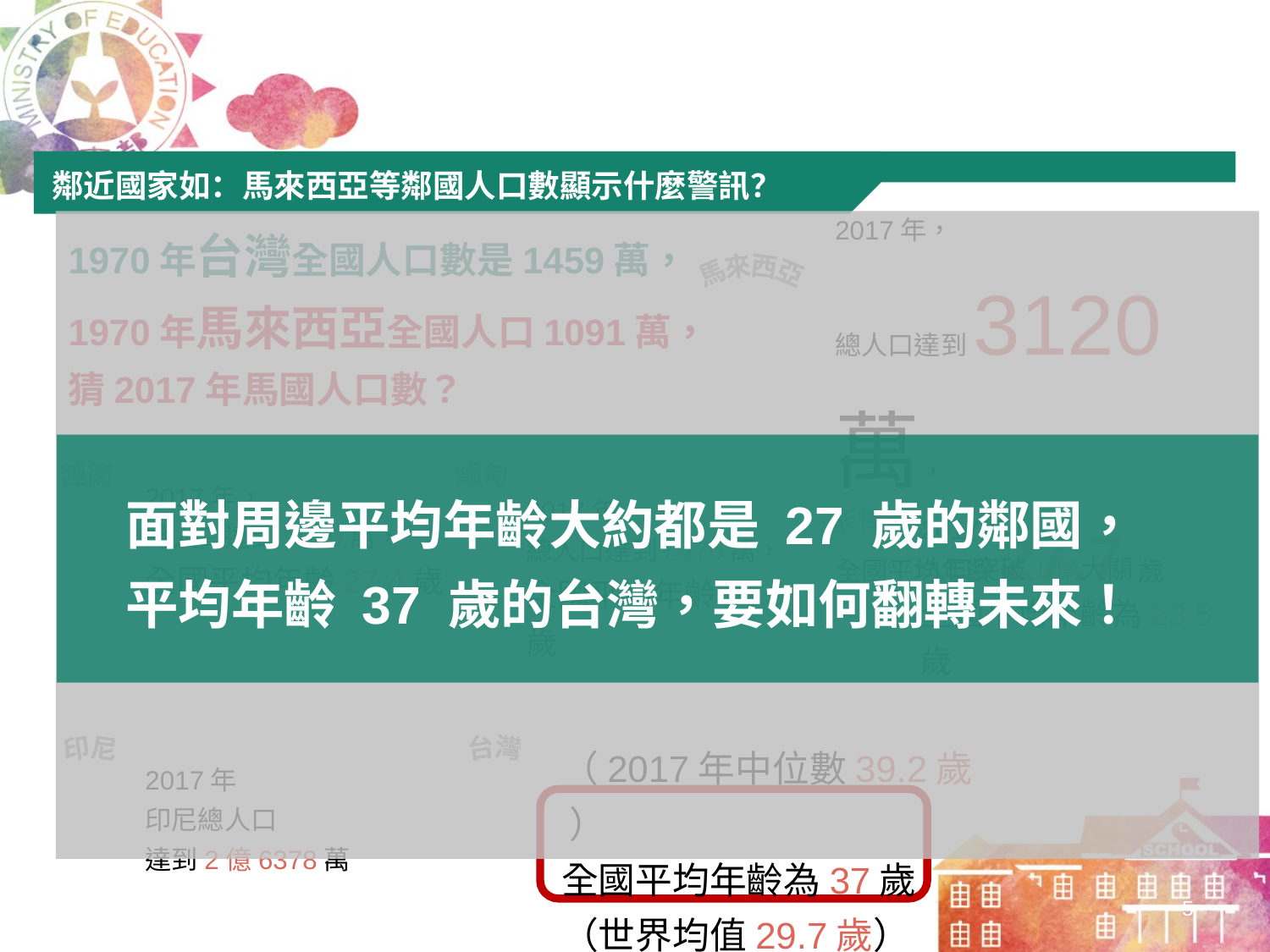

鄰近國家如：馬來西亞等鄰國人口數顯示什麼警訊？
2017年，
總人口達到3120萬，
全國平均年齡27.7歲
1970年台灣全國人口數是1459萬，
1970年馬來西亞全國人口1091萬，
猜2017年馬國人口數？

面對周邊平均年齡大約都是 27 歲的鄰國，
平均年齡 37 歲的台灣，要如何翻轉未來！
馬來西亞

2017年，
總人口達到9540萬，
全國平均年齡27.4歲
越南

緬甸

2017年，
總人口達到5470萬，
全國平均年齡27.9歲
2017年，
人口突破1億大關，
全國平均年齡為23.5歲
菲律賓

印尼
（2017年中位數39.2歲 ）
全國平均年齡為37歲
（世界均值29.7歲）

台灣

2017年
印尼總人口
達到2億6378萬
5